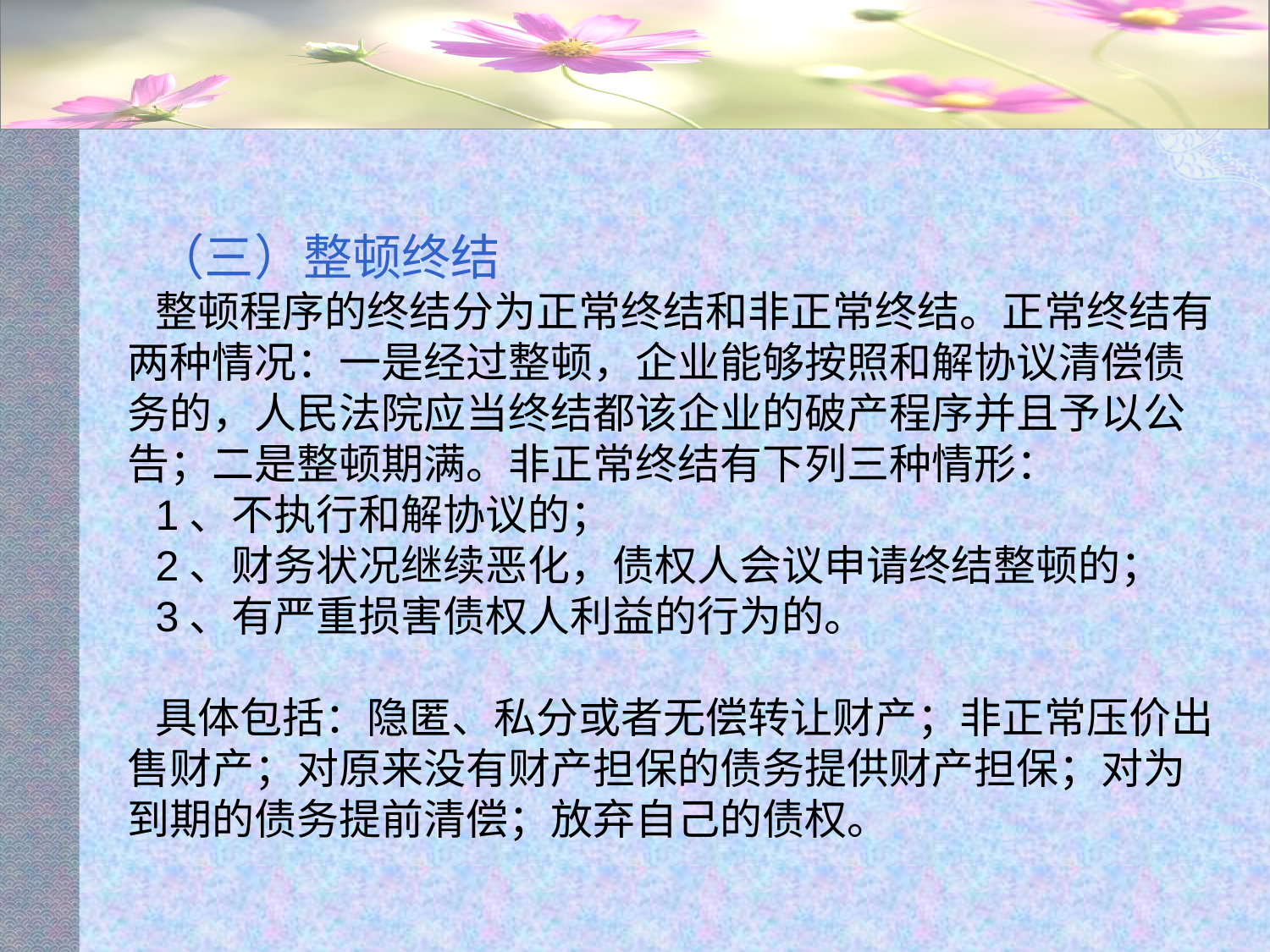

#
（三）整顿终结
整顿程序的终结分为正常终结和非正常终结。正常终结有两种情况：一是经过整顿，企业能够按照和解协议清偿债务的，人民法院应当终结都该企业的破产程序并且予以公告；二是整顿期满。非正常终结有下列三种情形：
1、不执行和解协议的；
2、财务状况继续恶化，债权人会议申请终结整顿的；
3、有严重损害债权人利益的行为的。

具体包括：隐匿、私分或者无偿转让财产；非正常压价出售财产；对原来没有财产担保的债务提供财产担保；对为到期的债务提前清偿；放弃自己的债权。